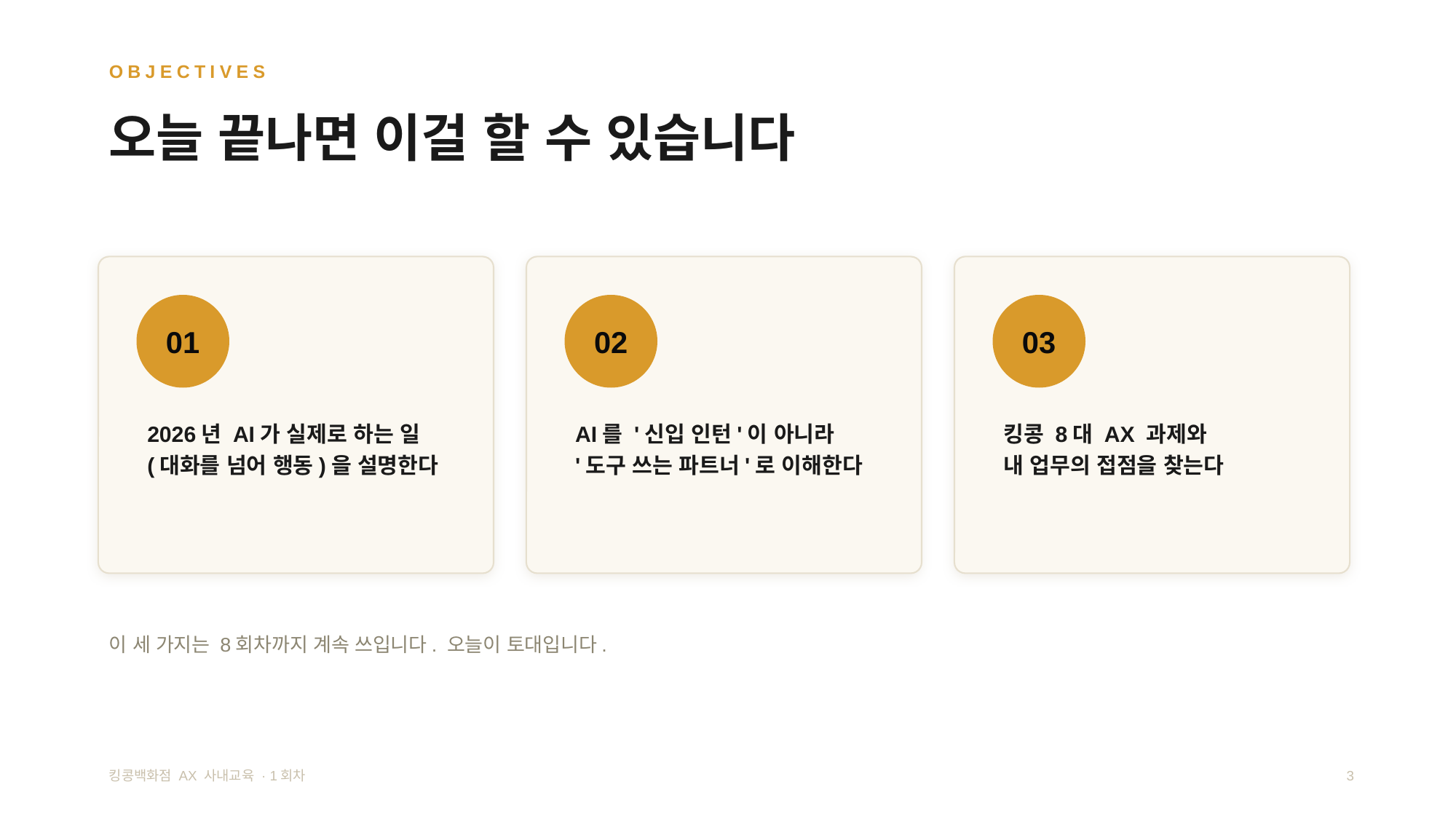

OBJECTIVES
오늘 끝나면 이걸 할 수 있습니다

01

02

03
2026년 AI가 실제로 하는 일
(대화를 넘어 행동)을 설명한다
AI를 '신입 인턴'이 아니라
'도구 쓰는 파트너'로 이해한다
킹콩 8대 AX 과제와
내 업무의 접점을 찾는다
이 세 가지는 8회차까지 계속 쓰입니다. 오늘이 토대입니다.
킹콩백화점 AX 사내교육 · 1회차
3